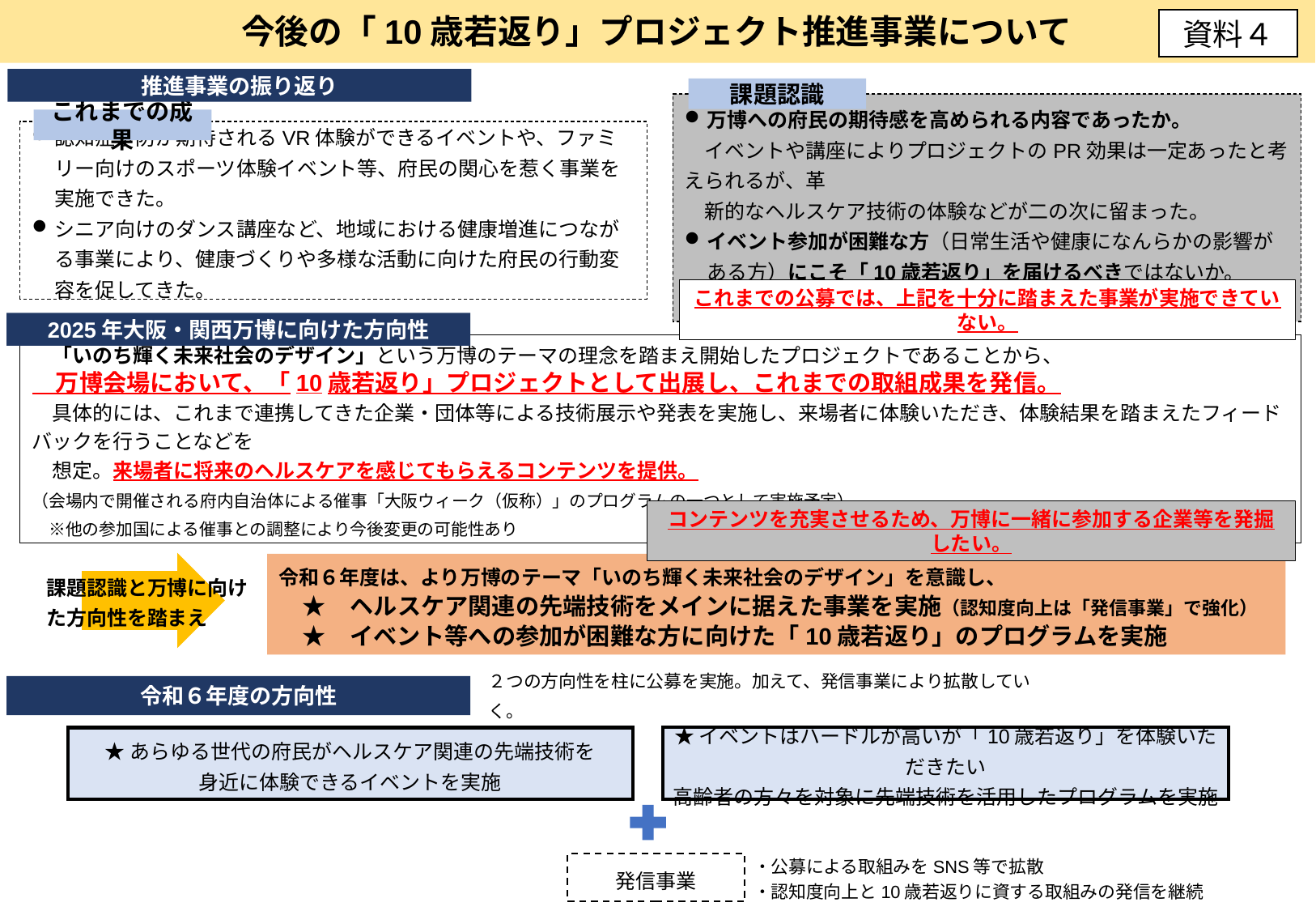

今後の「10歳若返り」プロジェクト推進事業について
資料４
推進事業の振り返り
課題認識
万博への府民の期待感を高められる内容であったか。
　イベントや講座によりプロジェクトのPR効果は一定あったと考えられるが、革
　新的なヘルスケア技術の体験などが二の次に留まった。
イベント参加が困難な方（日常生活や健康になんらかの影響がある方）にこそ「10歳若返り」を届けるべきではないか。

これまでの成果
認知症予防が期待されるVR体験ができるイベントや、ファミリー向けのスポーツ体験イベント等、府民の関心を惹く事業を実施できた。
シニア向けのダンス講座など、地域における健康増進につながる事業により、健康づくりや多様な活動に向けた府民の行動変容を促してきた。
これまでの公募では、上記を十分に踏まえた事業が実施できていない。
2025年大阪・関西万博に向けた方向性
　「いのち輝く未来社会のデザイン」という万博のテーマの理念を踏まえ開始したプロジェクトであることから、
　万博会場において、「10歳若返り」プロジェクトとして出展し、これまでの取組成果を発信。
　具体的には、これまで連携してきた企業・団体等による技術展示や発表を実施し、来場者に体験いただき、体験結果を踏まえたフィードバックを行うことなどを
　想定。来場者に将来のヘルスケアを感じてもらえるコンテンツを提供。
（会場内で開催される府内自治体による催事「大阪ウィーク（仮称）」のプログラムの一つとして実施予定）
　※他の参加国による催事との調整により今後変更の可能性あり
コンテンツを充実させるため、万博に一緒に参加する企業等を発掘したい。

令和６年度は、より万博のテーマ「いのち輝く未来社会のデザイン」を意識し、
　★　ヘルスケア関連の先端技術をメインに据えた事業を実施（認知度向上は「発信事業」で強化）
　★　イベント等への参加が困難な方に向けた「10歳若返り」のプログラムを実施
課題認識と万博に向けた方向性を踏まえ
令和６年度の方向性
２つの方向性を柱に公募を実施。加えて、発信事業により拡散していく。
★イベントはハードルが高いが「10歳若返り」を体験いただきたい
高齢者の方々を対象に先端技術を活用したプログラムを実施
★あらゆる世代の府民がヘルスケア関連の先端技術を
身近に体験できるイベントを実施

・公募による取組みをSNS等で拡散
・認知度向上と10歳若返りに資する取組みの発信を継続
発信事業